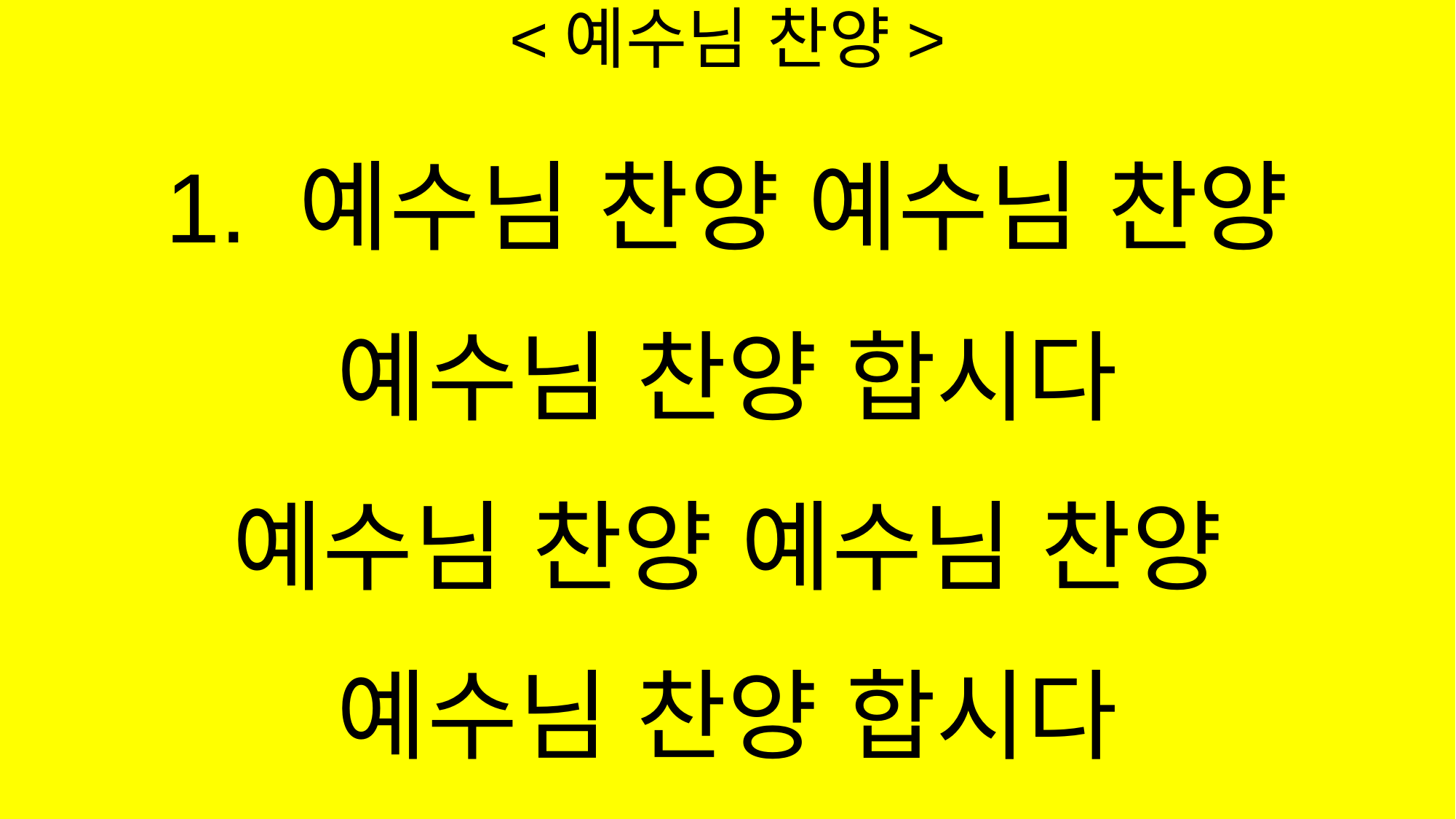

# <예수님 찬양>
1. 예수님 찬양 예수님 찬양

예수님 찬양 합시다

예수님 찬양 예수님 찬양

예수님 찬양 합시다